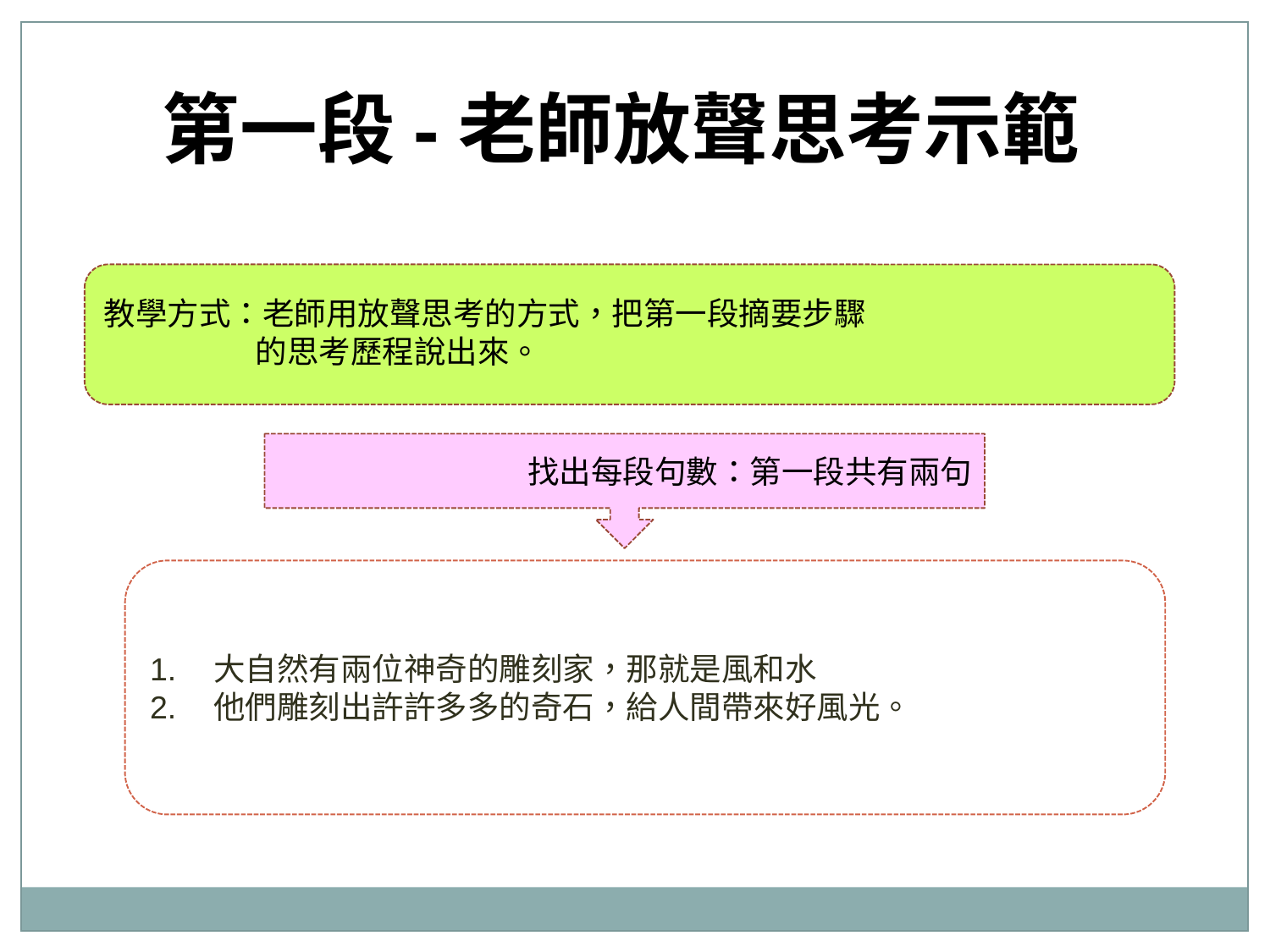

第一段-老師放聲思考示範

教學方式：老師用放聲思考的方式，把第一段摘要步驟
                    的思考歷程說出來。

    找出每段句數：第一段共有兩句
大自然有兩位神奇的雕刻家，那就是風和水
他們雕刻出許許多多的奇石，給人間帶來好風光。